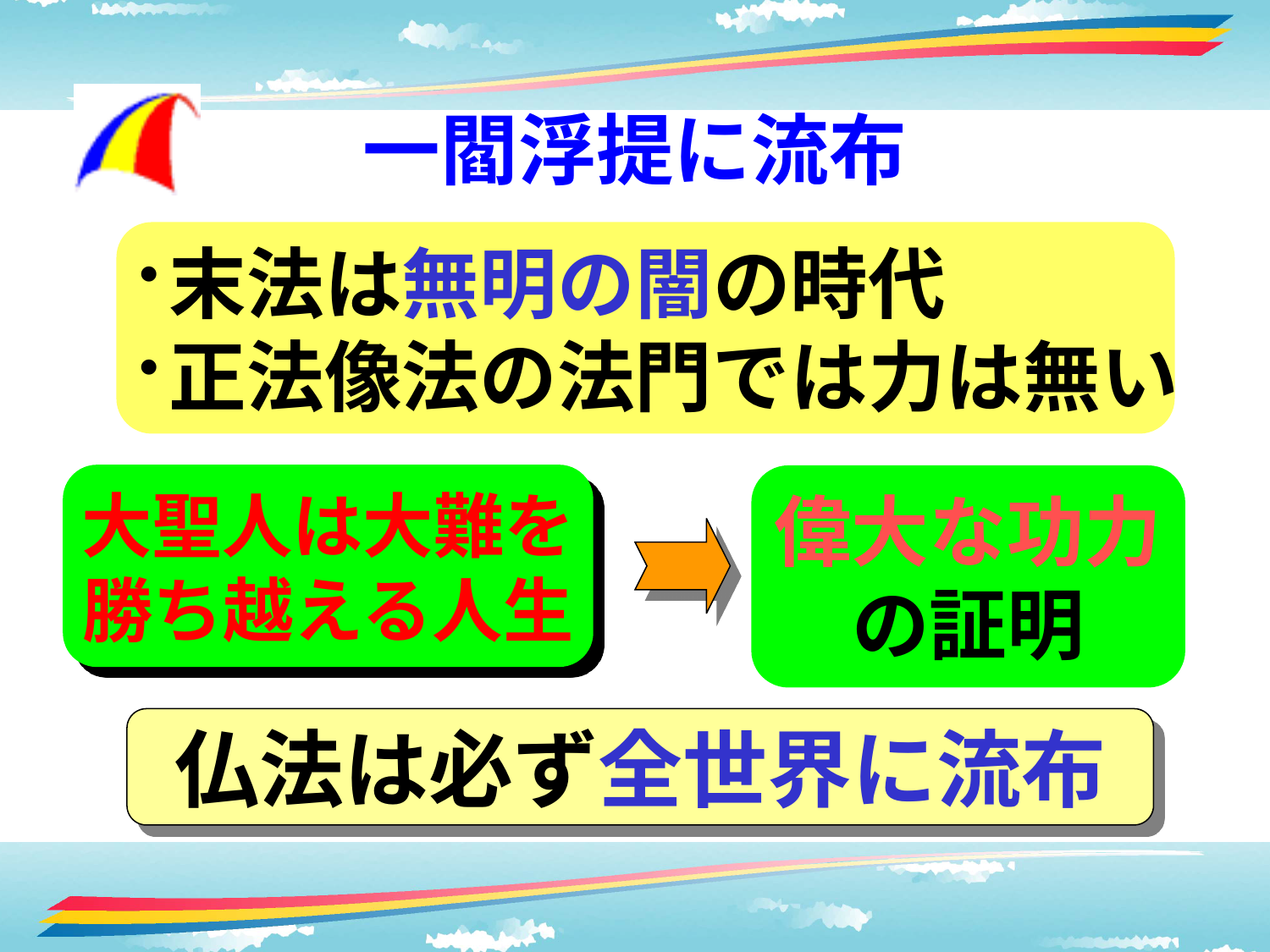

# 一閻浮提に流布
末法は無明の闇の時代
正法像法の法門では力は無い
大聖人は大難を
勝ち越える人生
偉大な功力
の証明

仏法は必ず全世界に流布